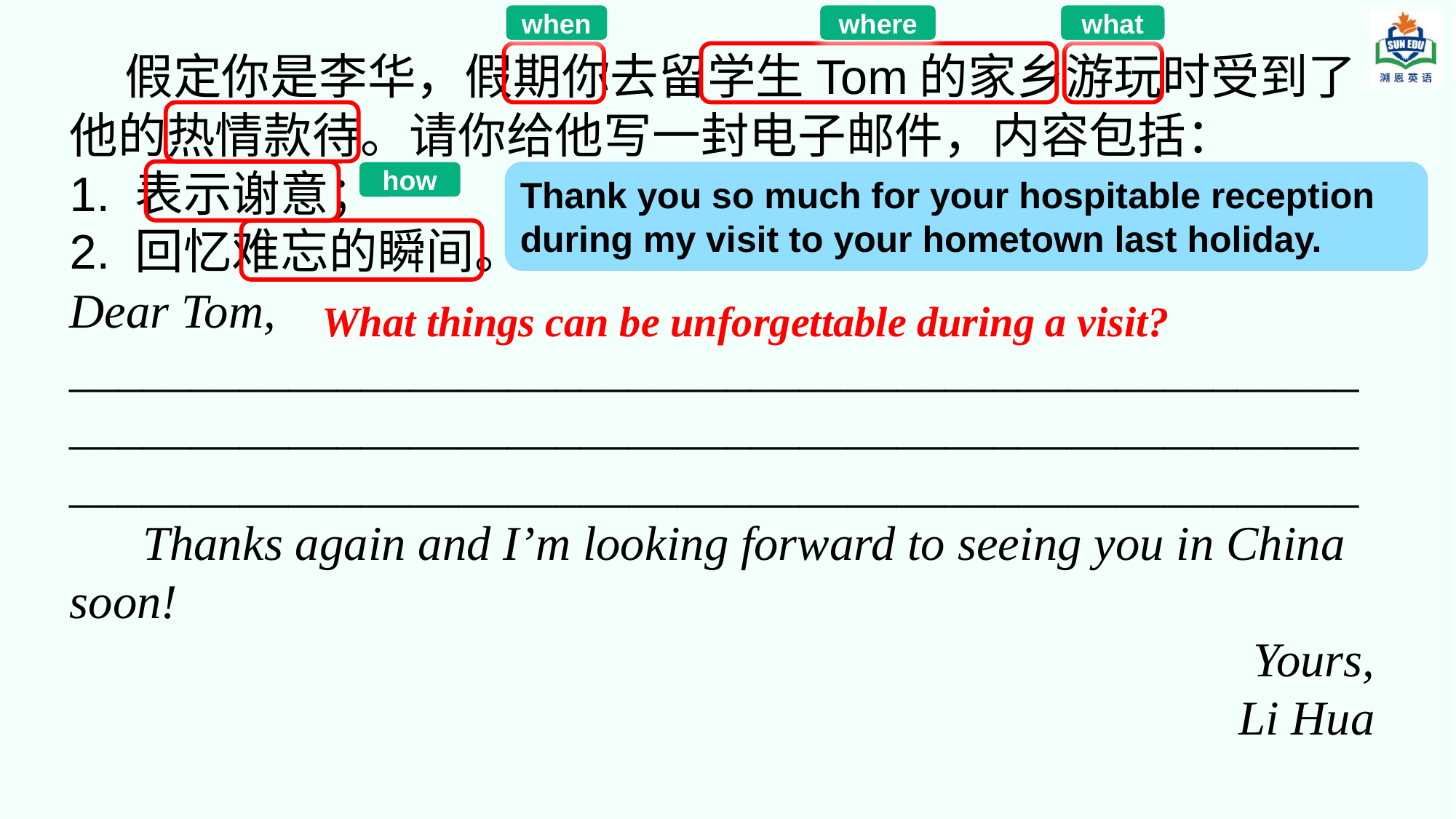

when
where
what
    假定你是李华，假期你去留学生Tom的家乡游玩时受到了他的热情款待。请你给他写一封电子邮件，内容包括：
1. 表示谢意；
2. 回忆难忘的瞬间。
Dear Tom,
_____________________________________________________
_____________________________________________________
_____________________________________________________
      Thanks again and I’m looking forward to seeing you in China soon!
Yours,
Li Hua

Thank you so much for your hospitable reception during my visit to your hometown last holiday.

how

What things can be unforgettable during a visit?